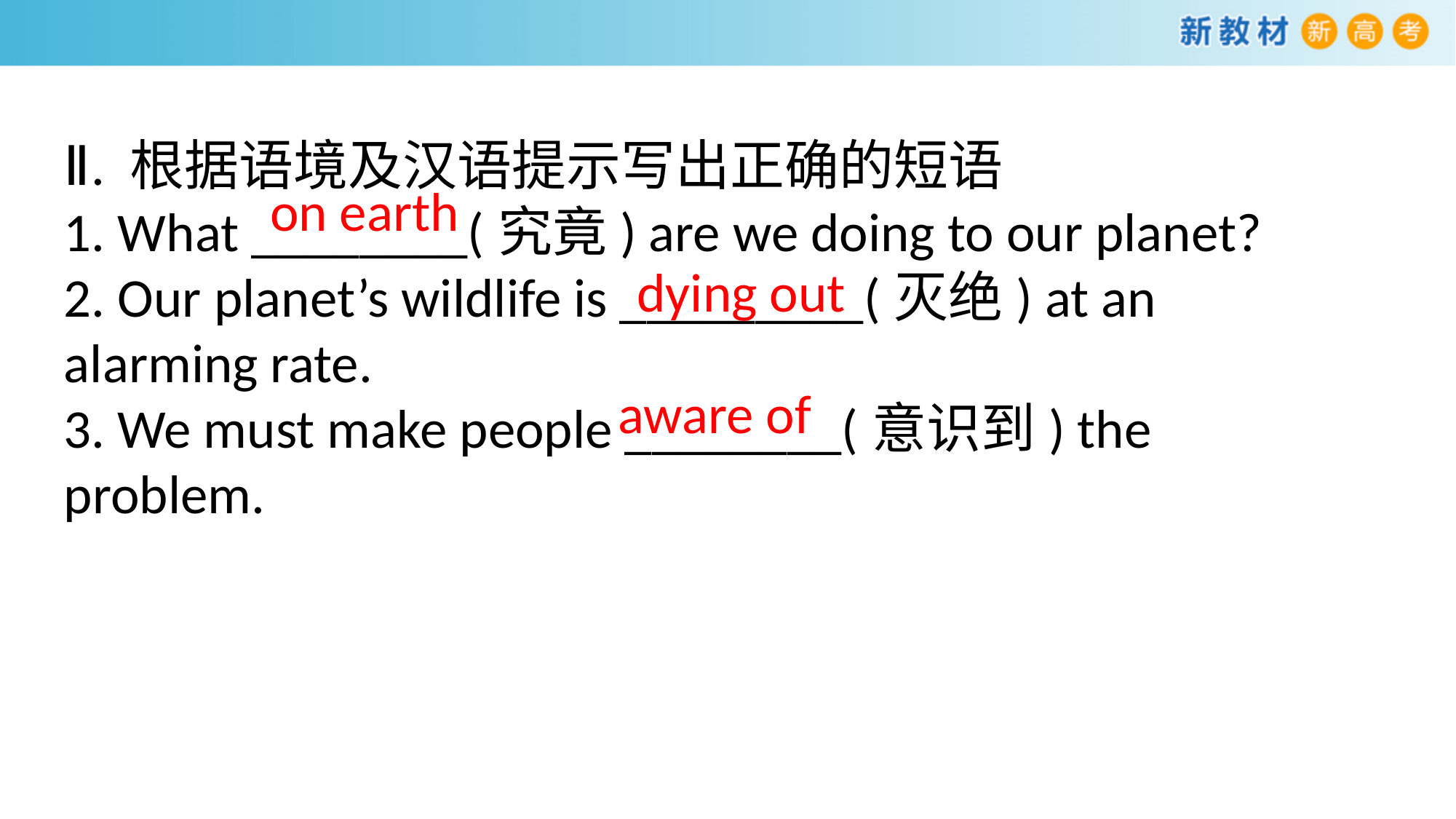

Ⅱ. 根据语境及汉语提示写出正确的短语
1. What ________(究竟) are we doing to our planet?
2. Our planet’s wildlife is _________(灭绝) at an
alarming rate.
3. We must make people ________(意识到) the
problem.
on earth
dying out
aware of